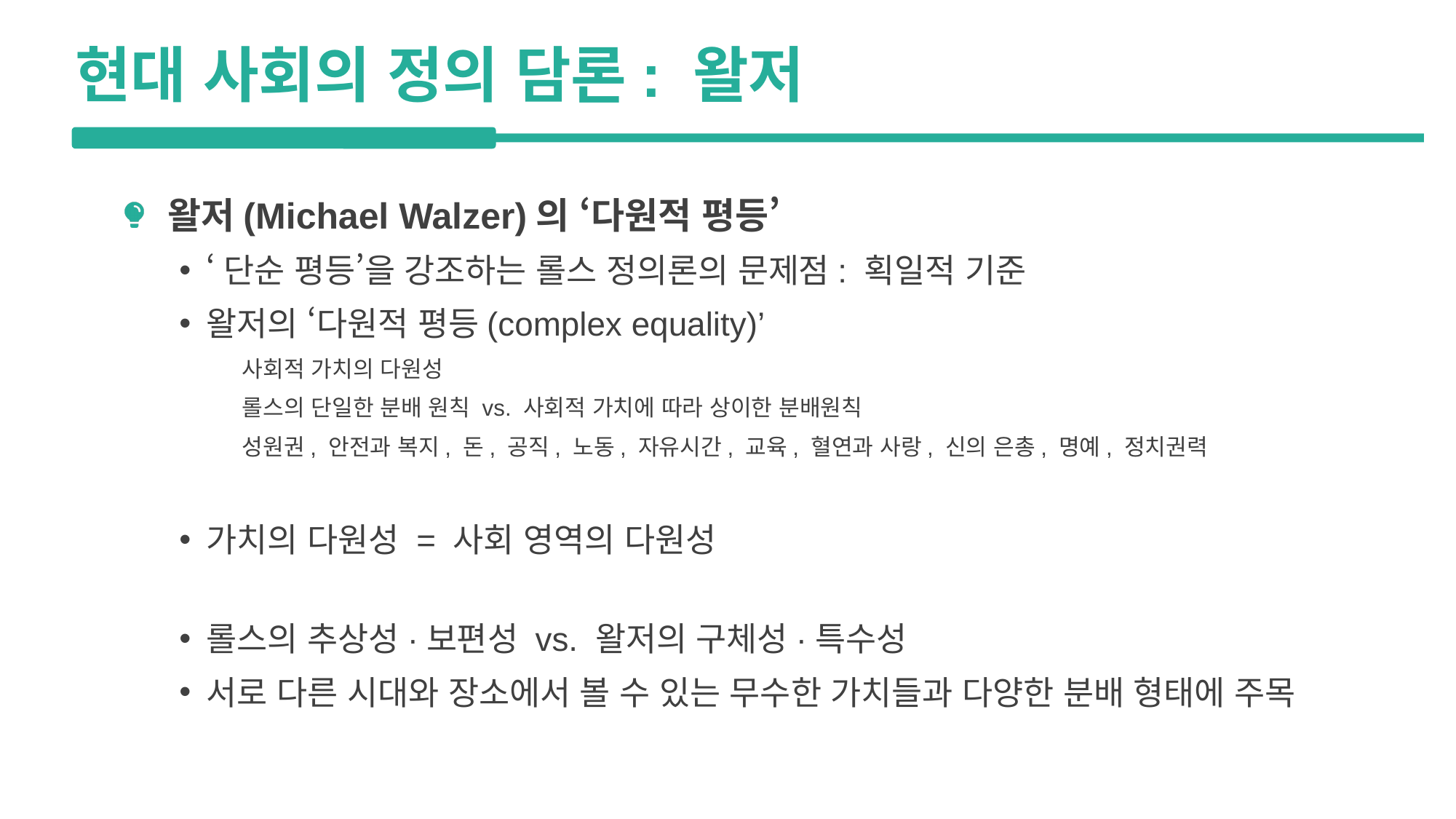

현대 사회의 정의 담론: 왈저
왈저(Michael Walzer)의 ‘다원적 평등’
‘단순 평등’을 강조하는 롤스 정의론의 문제점: 획일적 기준
왈저의 ‘다원적 평등(complex equality)’
사회적 가치의 다원성
롤스의 단일한 분배 원칙 vs. 사회적 가치에 따라 상이한 분배원칙
성원권, 안전과 복지, 돈, 공직, 노동, 자유시간, 교육, 혈연과 사랑, 신의 은총, 명예, 정치권력

가치의 다원성 = 사회 영역의 다원성

롤스의 추상성·보편성 vs. 왈저의 구체성·특수성
서로 다른 시대와 장소에서 볼 수 있는 무수한 가치들과 다양한 분배 형태에 주목